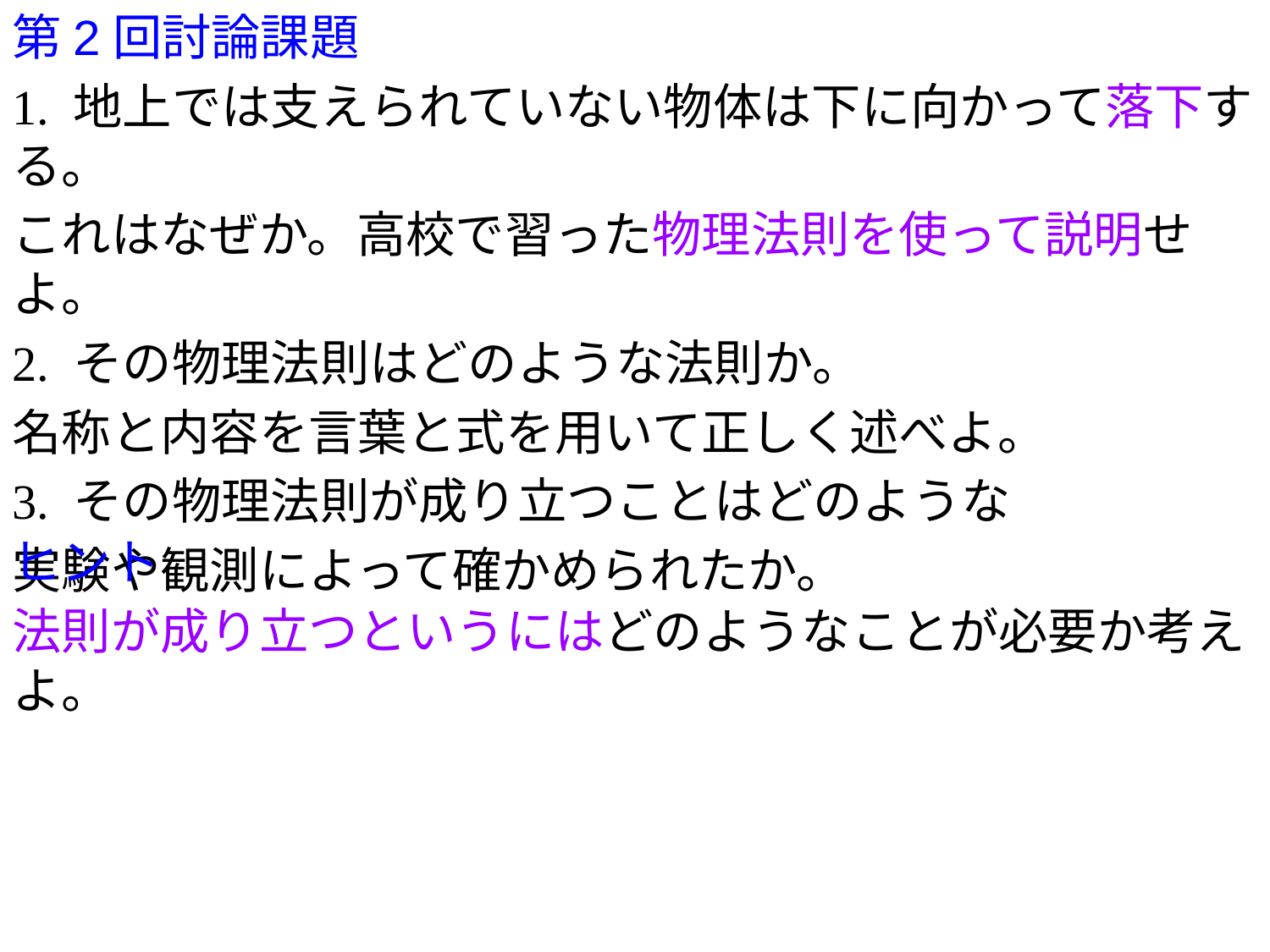

第2回討論課題
1. 地上では支えられていない物体は下に向かって落下する。
これはなぜか。高校で習った物理法則を使って説明せよ。
2. その物理法則はどのような法則か。
名称と内容を言葉と式を用いて正しく述べよ。
3. その物理法則が成り立つことはどのような
実験や観測によって確かめられたか。
ヒント
法則が成り立つというにはどのようなことが必要か考えよ。